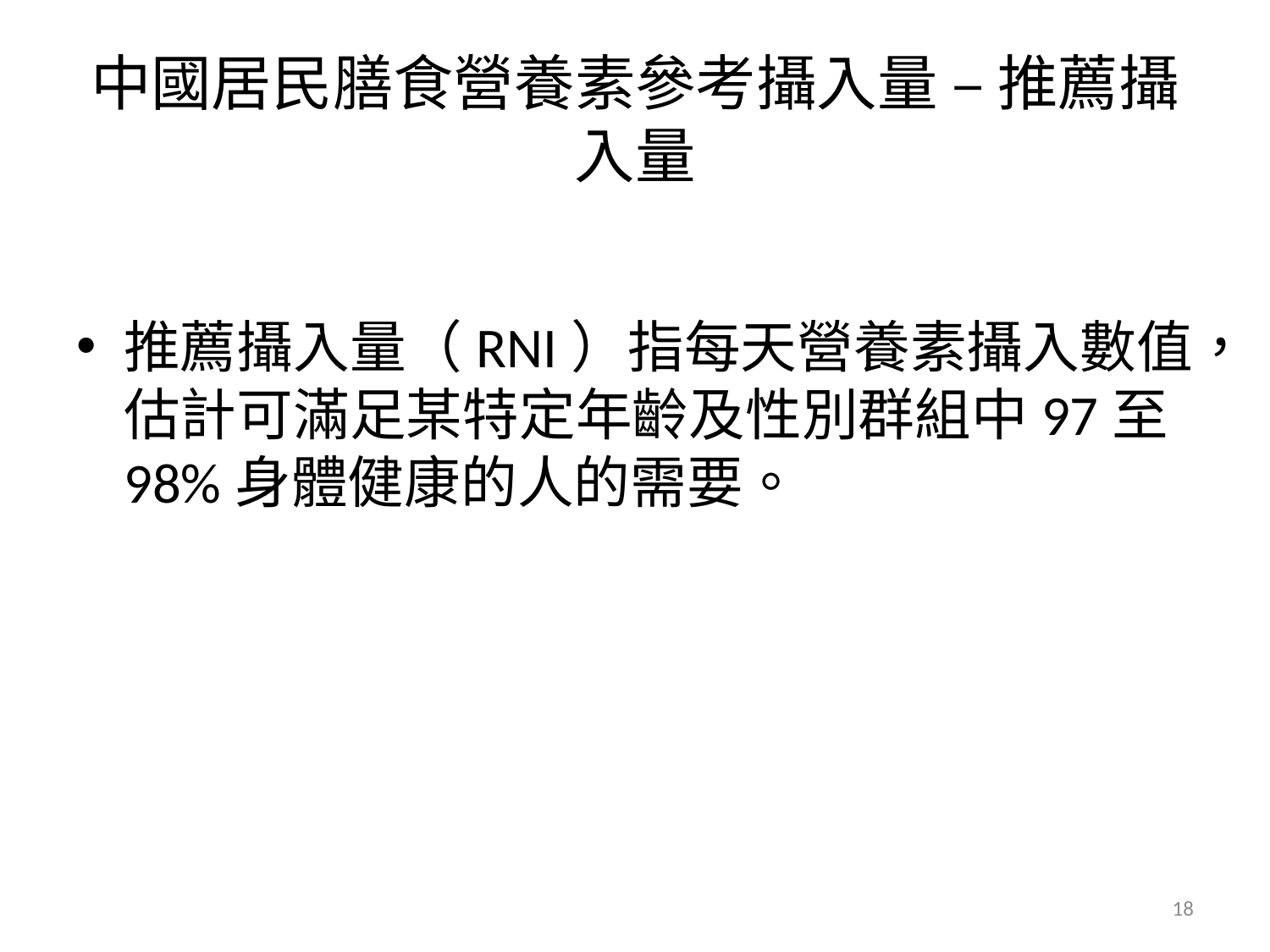

# 中國居民膳食營養素參考攝入量 – 推薦攝入量
推薦攝入量（RNI）指每天營養素攝入數值，估計可滿足某特定年齡及性別群組中97至98%身體健康的人的需要。
18